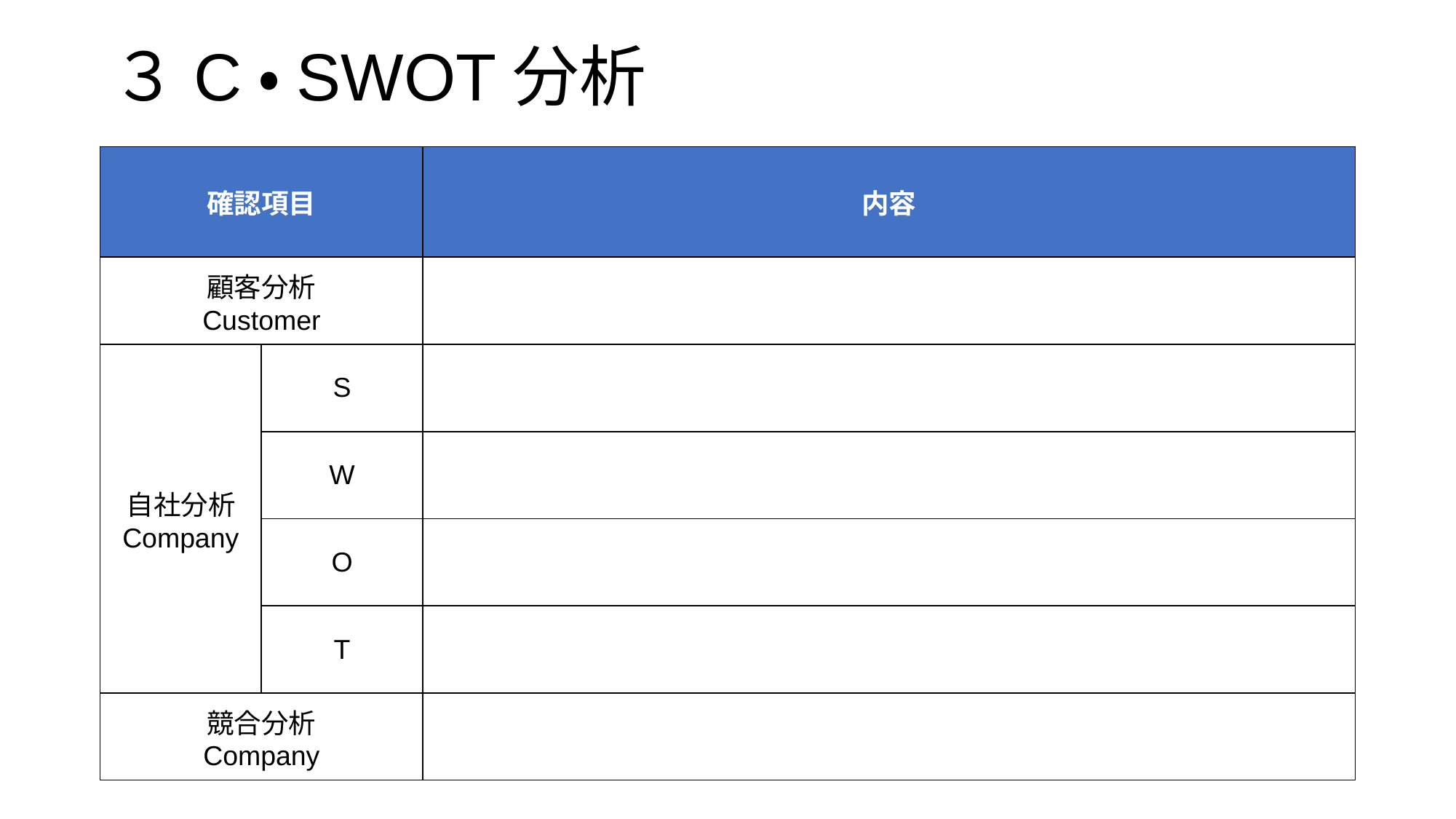

# ３C・SWOT分析
| 確認項目 |  | 内容 |
| --- | --- | --- |
| 顧客分析 Customer |  |  |
| 自社分析 Company | S |  |
|  | W |  |
|  | O |  |
|  | T |  |
| 競合分析 Company |  |  |